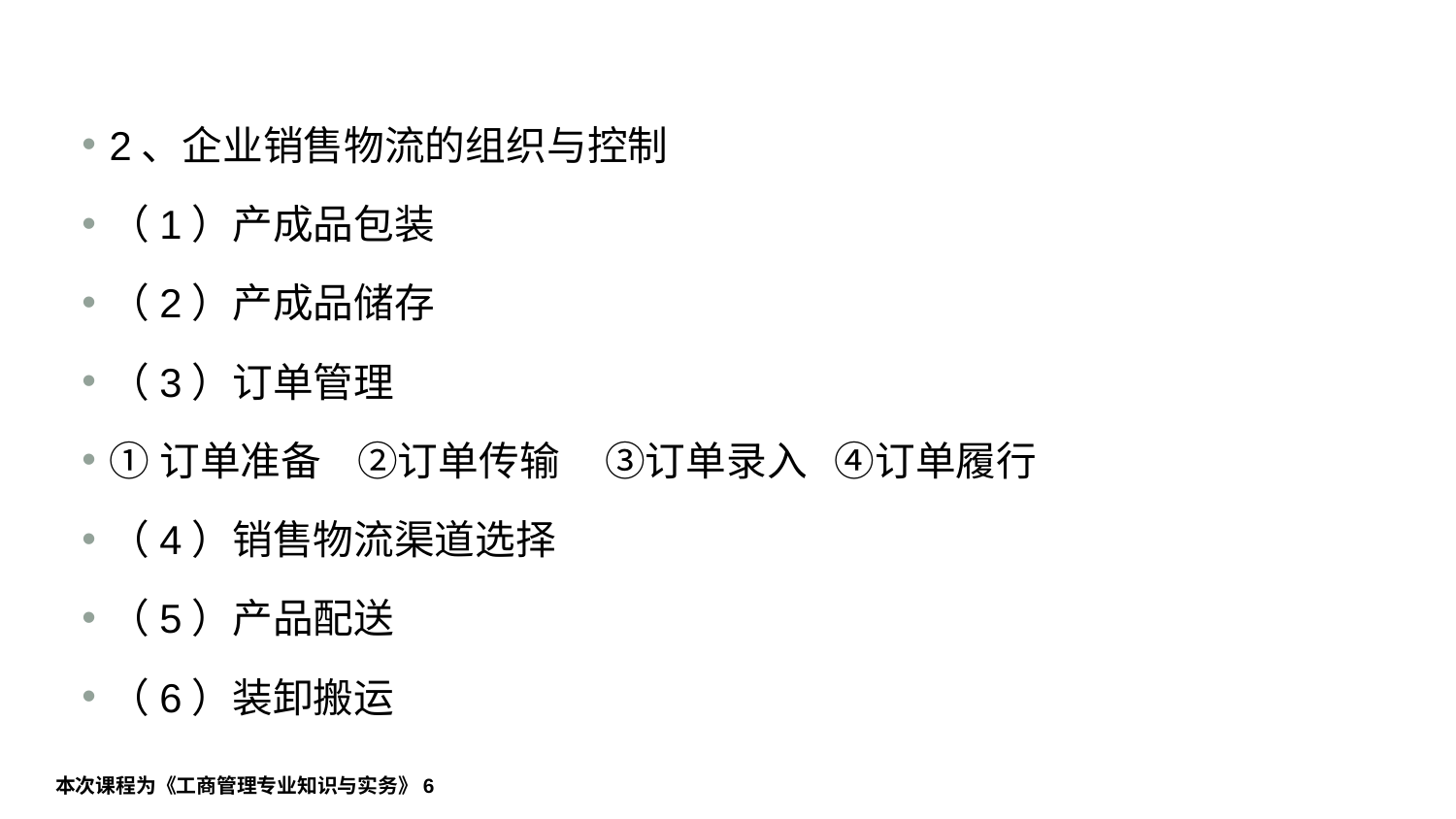

#
2、企业销售物流的组织与控制
（1）产成品包装
（2）产成品储存
（3）订单管理
①订单准备    ②订单传输     ③订单录入   ④订单履行
（4）销售物流渠道选择
（5）产品配送
（6）装卸搬运